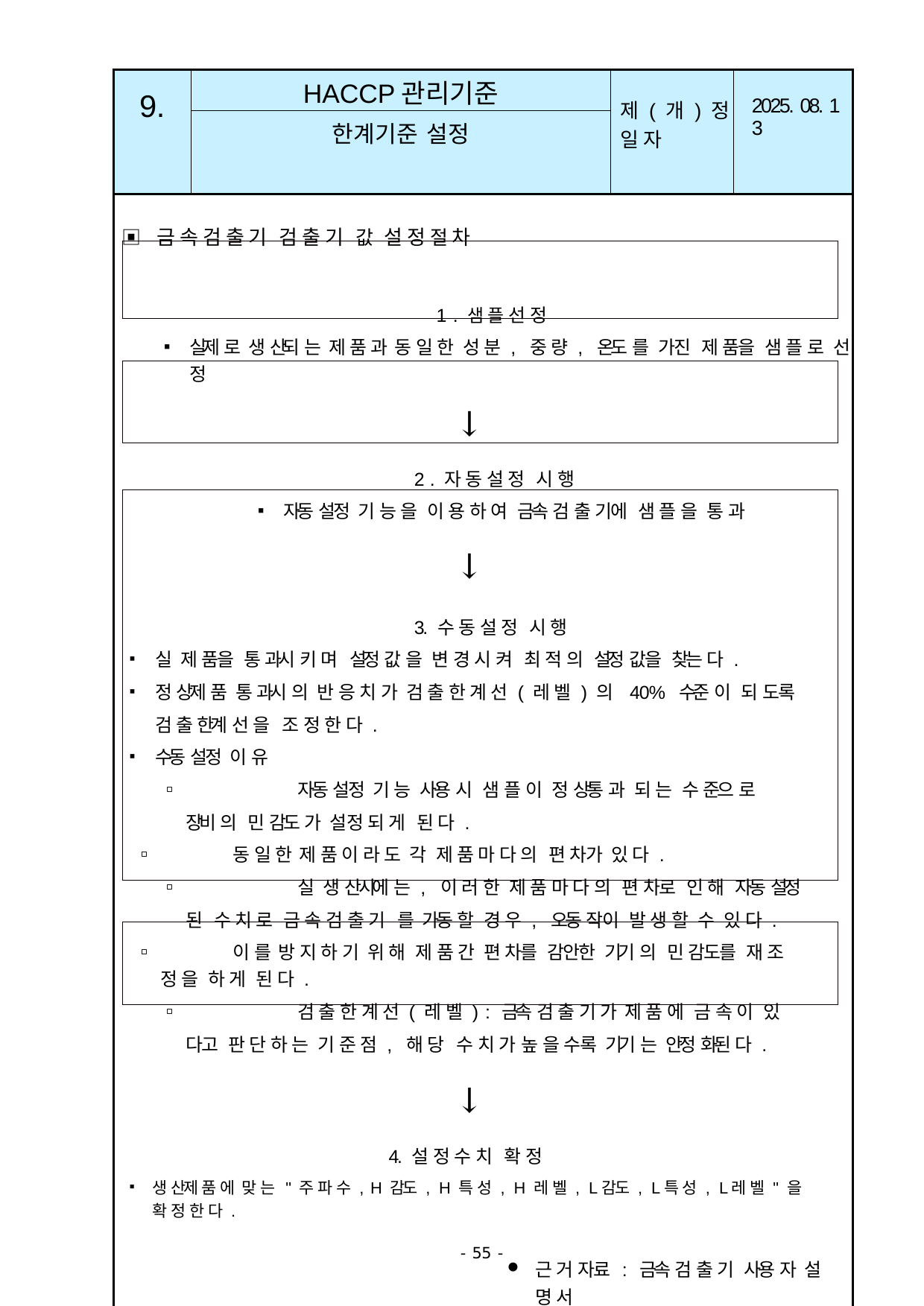

| 9. | HACCP관리기준 | 제 ( 개 ) 정 일 자 | 2025. 08. 1 3 |
| --- | --- | --- | --- |
|  | 한계기준 설정 |  |  |
| ▣ 금 속 검 출 기 검 출 기 값 설 정 절 차 1 . 샘 플 선 정 실제 로 생 산되 는 제 품 과 동 일 한 성 분 , 중 량 , 온도 를 가진 제 품을 샘 플 로 선 정 ↓ 2 . 자 동 설 정 시 행 자동 설정 기 능 을 이 용 하 여 금속 검 출 기에 샘 플 을 통 과 ↓ 3. 수 동 설 정 시 행 실 제 품을 통 과시 키 며 설정 값 을 변 경 시 켜 최 적 의 설정 값을 찾는 다 . 정 상제 품 통 과시 의 반 응 치 가 검 출 한 계 선 ( 레 벨 ) 의 40% 수준 이 되 도록 검 출 한계 선 을 조 정 한 다 . 수동 설정 이 유 ▫ 자동 설정 기 능 사용 시 샘 플 이 정 상통 과 되 는 수 준으 로 장비 의 민 감도 가 설정 되 게 된 다 . ▫ 동 일 한 제 품 이 라 도 각 제 품 마 다 의 편 차가 있 다 . ▫ 실 생 산시에 는 , 이 러 한 제 품 마 다 의 편 차로 인 해 자동 설정 된 수 치 로 금 속 검 출 기 를 가동 할 경 우 , 오동 작이 발 생 할 수 있 다 . ▫ 이 를 방 지 하 기 위 해 제 품 간 편 차를 감안한 기기 의 민 감도를 재 조 정 을 하 게 된 다 . ▫ 검 출 한 계 선 ( 레 벨 ) : 금속 검 출 기 가 제 품 에 금 속 이 있 다고 판 단 하 는 기 준 점 , 해 당 수 치 가 높 을 수록 기기 는 안정 화된 다 . ↓ 4. 설 정 수 치 확 정 생 산제 품 에 맞 는 " 주 파 수 , H 감도 , H 특 성 , H 레 벨 , L감도 , L특 성 , L레 벨 " 을 확 정 한 다 . 근 거 자료 : 금속 검 출 기 사용 자 설 명 서 |  |  |  |

- 55 -